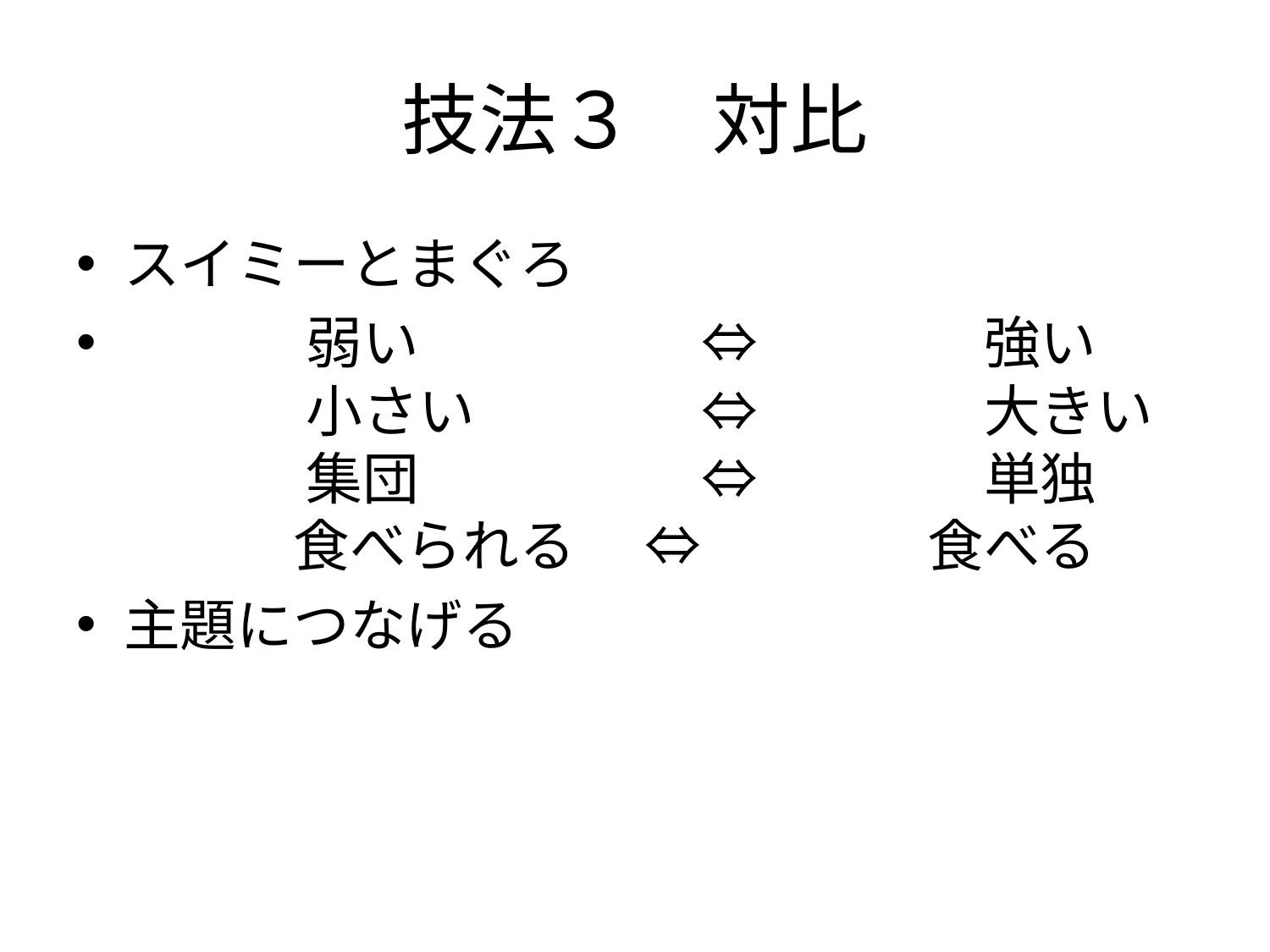

# 技法３　対比
スイミーとまぐろ
　　　 弱い　　　　　⇔　　　　強い
　　　 小さい　　　　⇔　　　　大きい
　　　 集団　　　　　⇔　　　　単独
　　　食べられる 　⇔　　　　食べる
主題につなげる